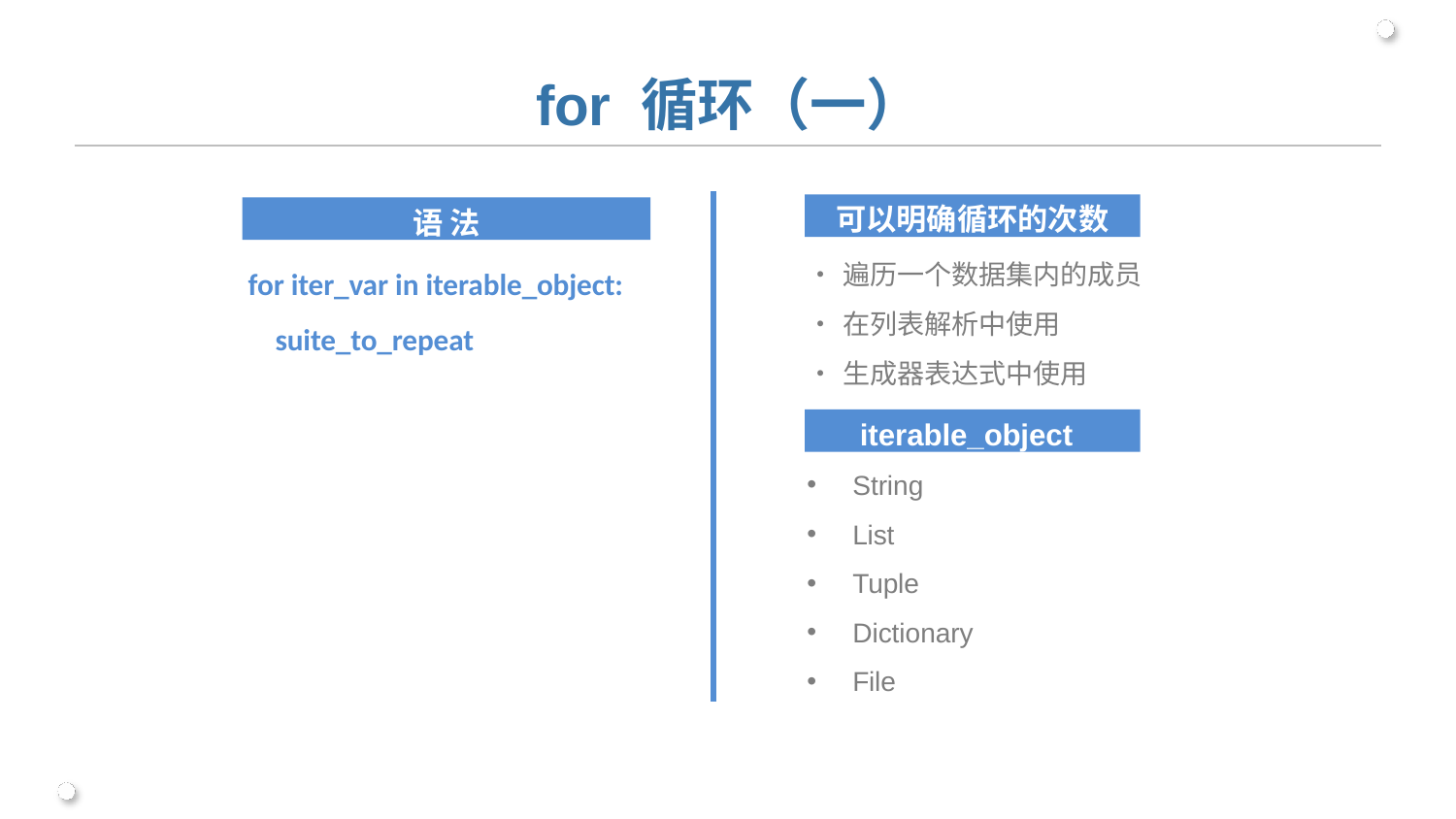

# for 循环（一）

可以明确循环的次数
语 法
for iter_var in iterable_object:  suite_to_repeat
•	遍历一个数据集内的成员
•	在列表解析中使用
•	生成器表达式中使用
iterable_object
String
List
Tuple
Dictionary
File